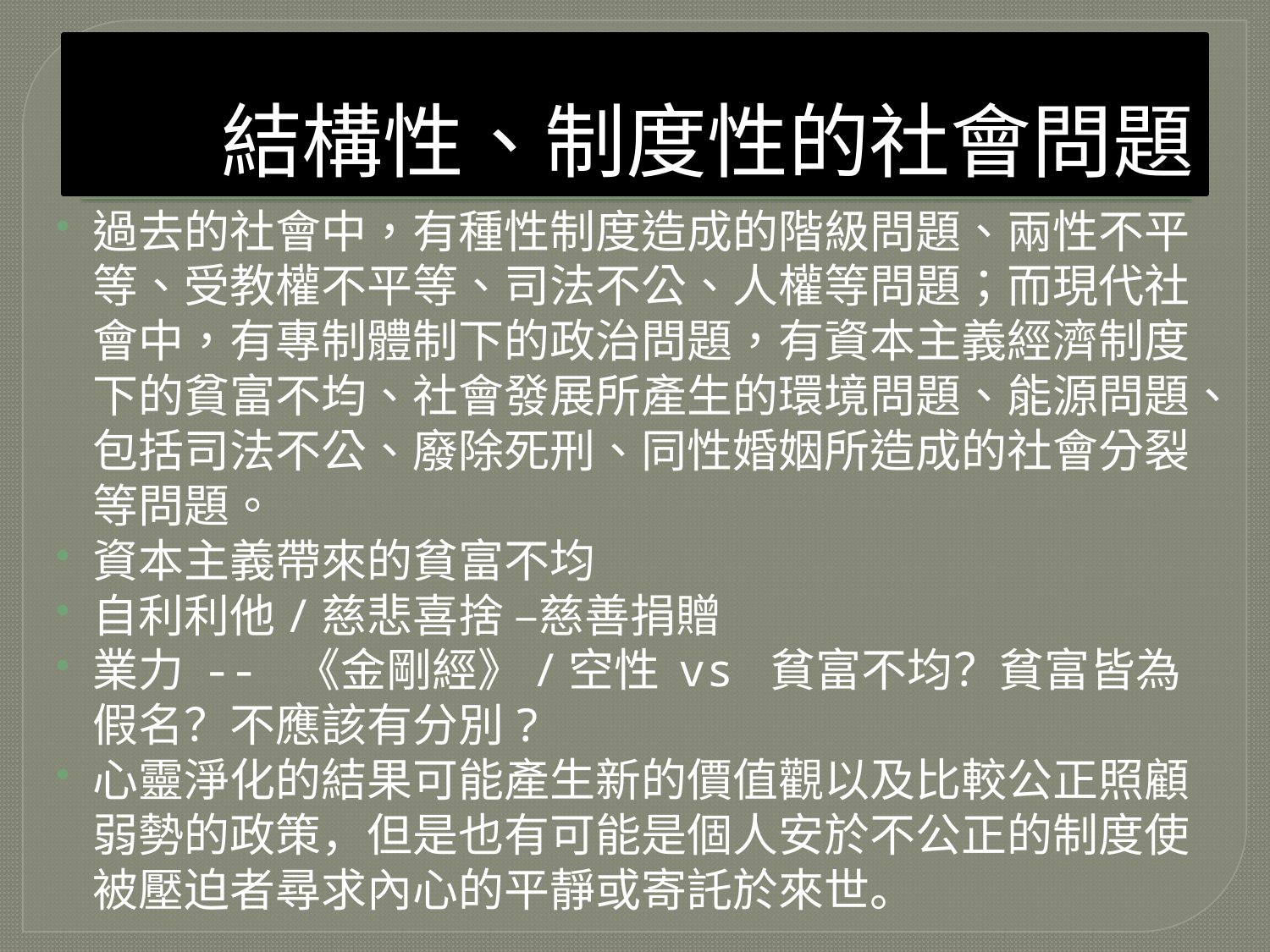

# 結構性、制度性的社會問題
過去的社會中，有種性制度造成的階級問題、兩性不平等、受教權不平等、司法不公、人權等問題；而現代社會中，有專制體制下的政治問題，有資本主義經濟制度下的貧富不均、社會發展所產生的環境問題、能源問題、包括司法不公、廢除死刑、同性婚姻所造成的社會分裂等問題。
資本主義帶來的貧富不均
自利利他/慈悲喜捨 –慈善捐贈
業力 -- 《金剛經》/空性 vs 貧富不均？貧富皆為假名？不應該有分別?
心靈淨化的結果可能產生新的價值觀以及比較公正照顧弱勢的政策，但是也有可能是個人安於不公正的制度使被壓迫者尋求內心的平靜或寄託於來世。